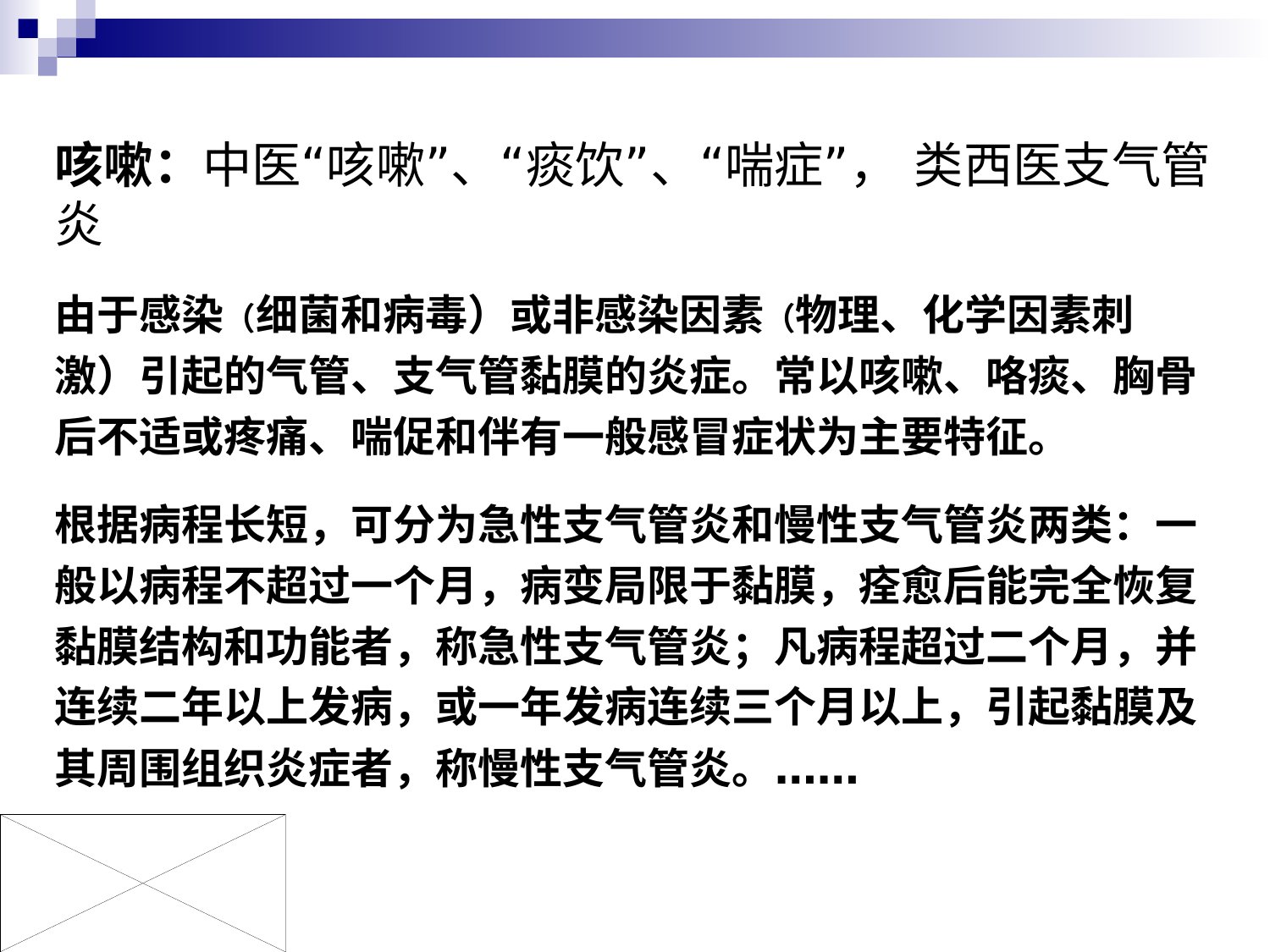

咳嗽：中医“咳嗽”、“痰饮”、“喘症”， 类西医支气管炎
由于感染（细菌和病毒）或非感染因素（物理、化学因素刺激）引起的气管、支气管黏膜的炎症。常以咳嗽、咯痰、胸骨后不适或疼痛、喘促和伴有一般感冒症状为主要特征。
根据病程长短，可分为急性支气管炎和慢性支气管炎两类：一般以病程不超过一个月，病变局限于黏膜，痊愈后能完全恢复黏膜结构和功能者，称急性支气管炎；凡病程超过二个月，并连续二年以上发病，或一年发病连续三个月以上，引起黏膜及其周围组织炎症者，称慢性支气管炎。……